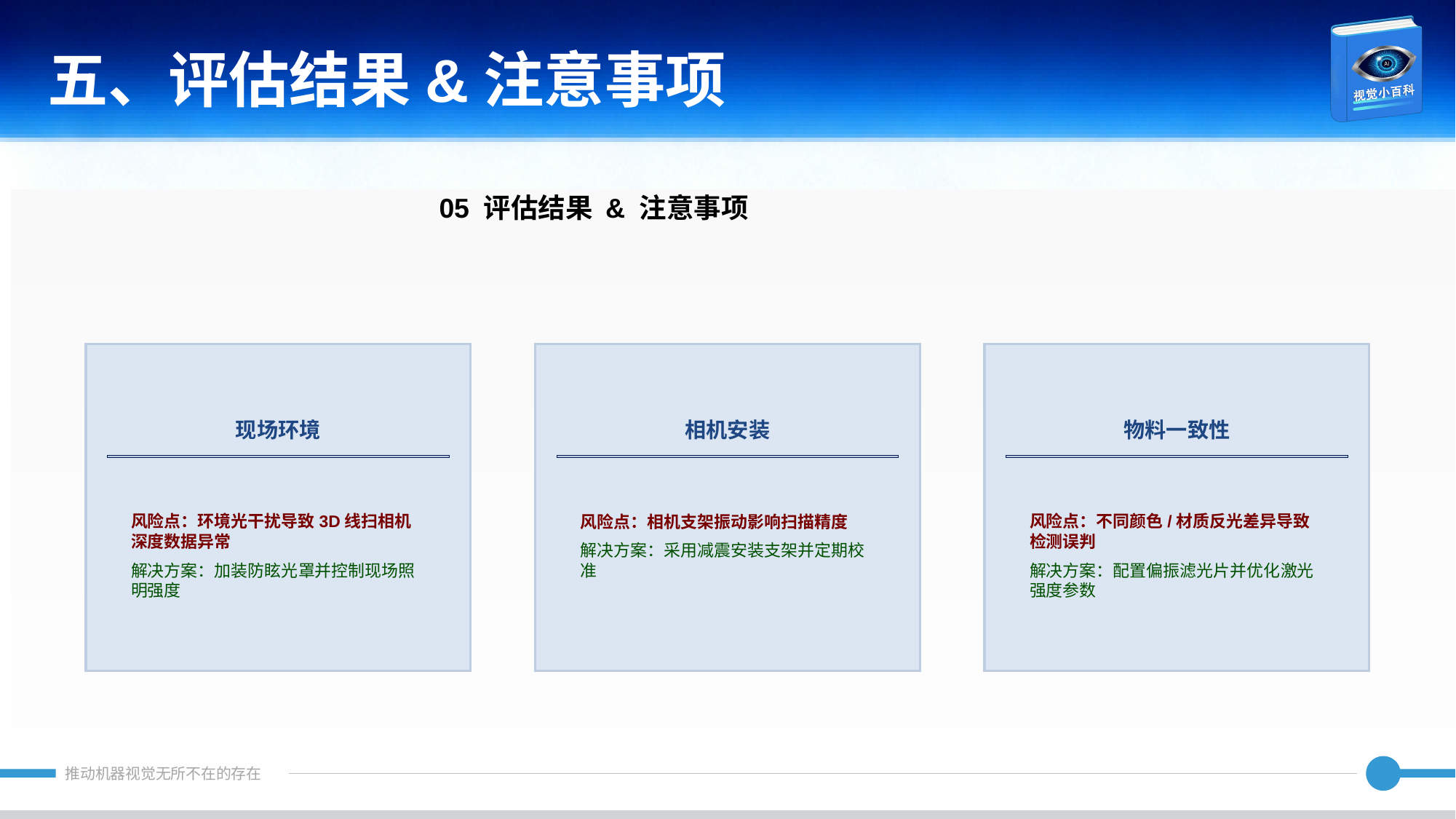

五、评估结果&注意事项

05 评估结果 & 注意事项

现场环境

相机安装

物料一致性

风险点：环境光干扰导致3D线扫相机深度数据异常
解决方案：加装防眩光罩并控制现场照明强度

风险点：相机支架振动影响扫描精度
解决方案：采用减震安装支架并定期校准

风险点：不同颜色/材质反光差异导致检测误判
解决方案：配置偏振滤光片并优化激光强度参数
11